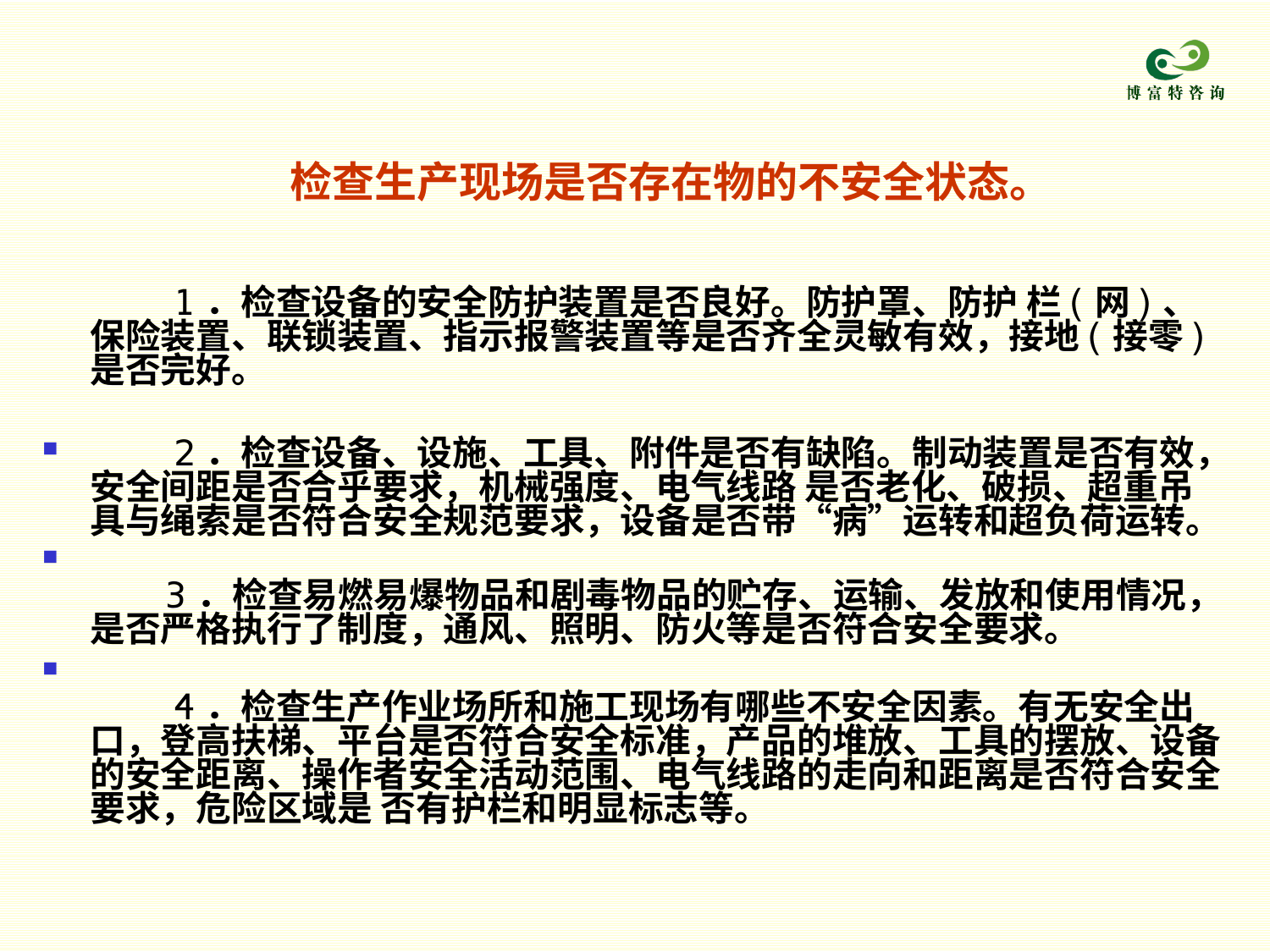

检查生产现场是否存在物的不安全状态。
    　1．检查设备的安全防护装置是否良好。防护罩、防护 栏(网)、保险装置、联锁装置、指示报警装置等是否齐全灵敏有效，接地(接零)是否完好。
    　2．检查设备、设施、工具、附件是否有缺陷。制动装置是否有效，安全间距是否合乎要求，机械强度、电气线路 是否老化、破损、超重吊具与绳索是否符合安全规范要求，设备是否带“病”运转和超负荷运转。
 　
    　3．检查易燃易爆物品和剧毒物品的贮存、运输、发放和使用情况，是否严格执行了制度，通风、照明、防火等是否符合安全要求。
    　4．检查生产作业场所和施工现场有哪些不安全因素。有无安全出口，登高扶梯、平台是否符合安全标准，产品的堆放、工具的摆放、设备的安全距离、操作者安全活动范围、电气线路的走向和距离是否符合安全要求，危险区域是 否有护栏和明显标志等。